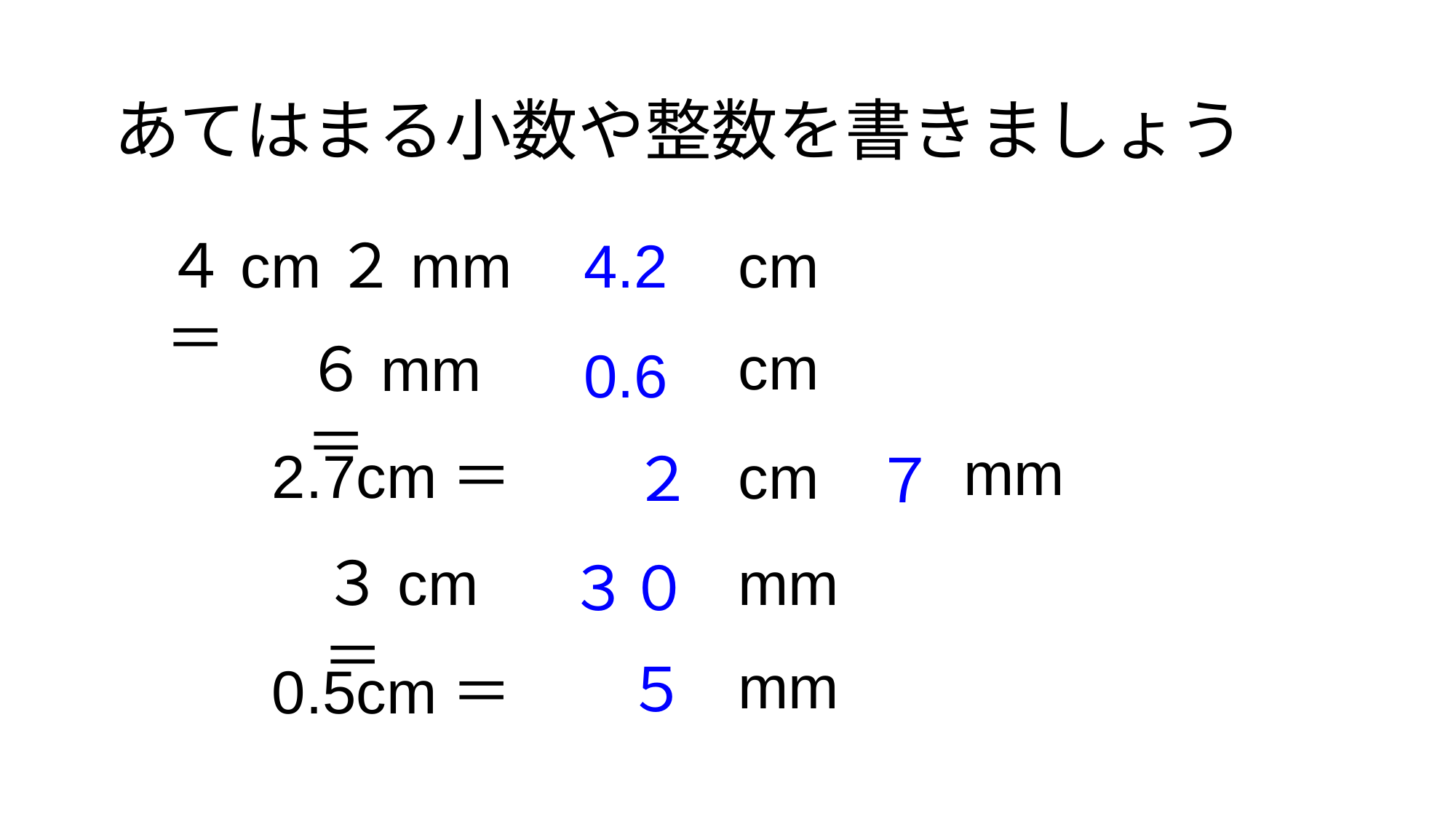

あてはまる小数や整数を書きましょう
４cm２mm＝
4.2
cm
cm
６mm＝
0.6
mm
2.7cm＝
cm
２
７
３cm＝
mm
３０
mm
５
0.5cm＝